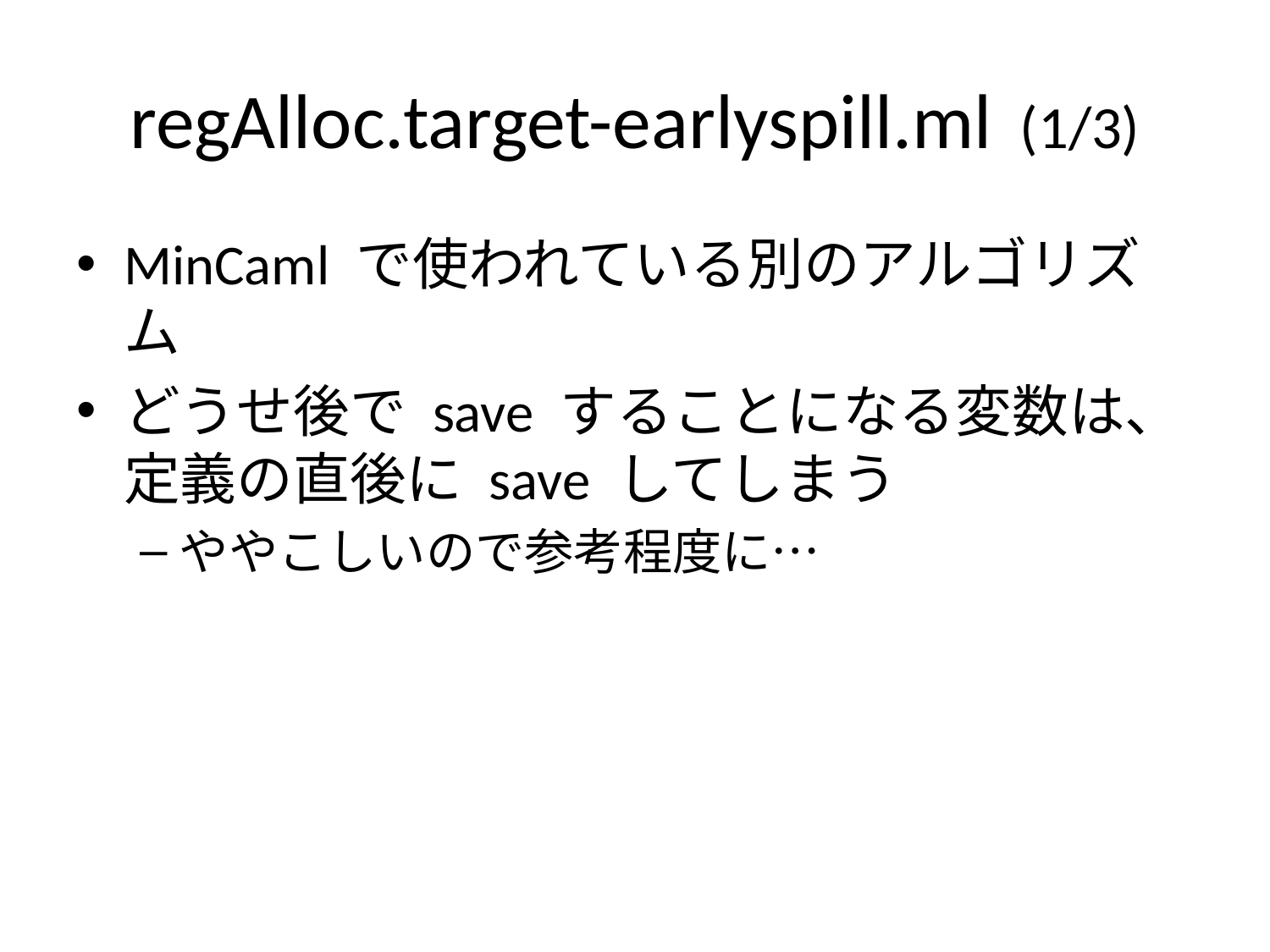

# regAlloc.target-earlyspill.ml  (1/3)
MinCaml で使われている別のアルゴリズム
どうせ後で save することになる変数は、
定義の直後に save してしまう
ややこしいので参考程度に…